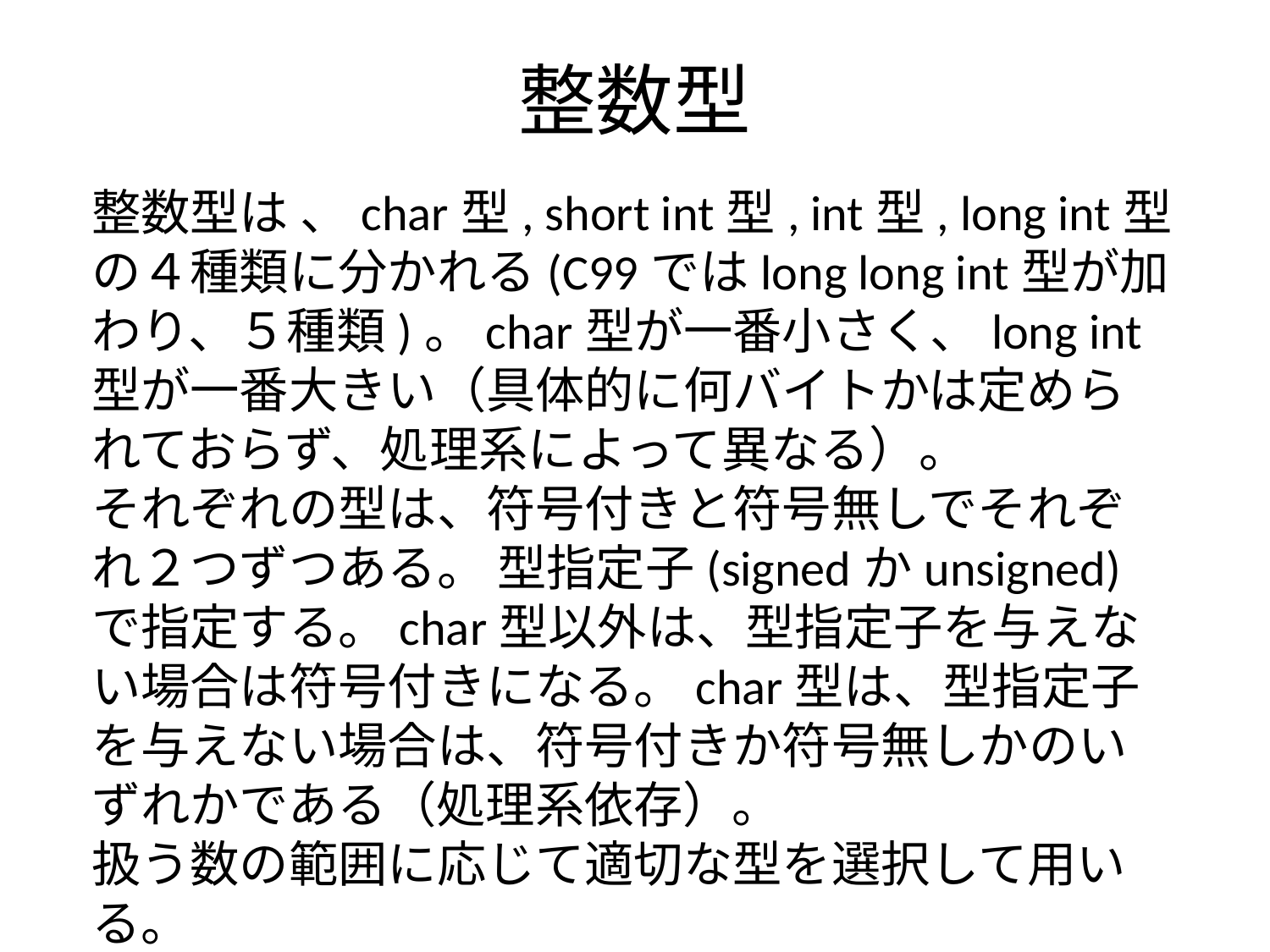

# 整数型
整数型は 、char型, short int型, int型, long int型の４種類に分かれる(C99ではlong long int型が加わり、５種類)。char型が一番小さく、long int型が一番大きい（具体的に何バイトかは定められておらず、処理系によって異なる）。
それぞれの型は、符号付きと符号無しでそれぞれ２つずつある。 型指定子(signedかunsigned)で指定する。char型以外は、型指定子を与えない場合は符号付きになる。char型は、型指定子を与えない場合は、符号付きか符号無しかのいずれかである（処理系依存）。
扱う数の範囲に応じて適切な型を選択して用いる。